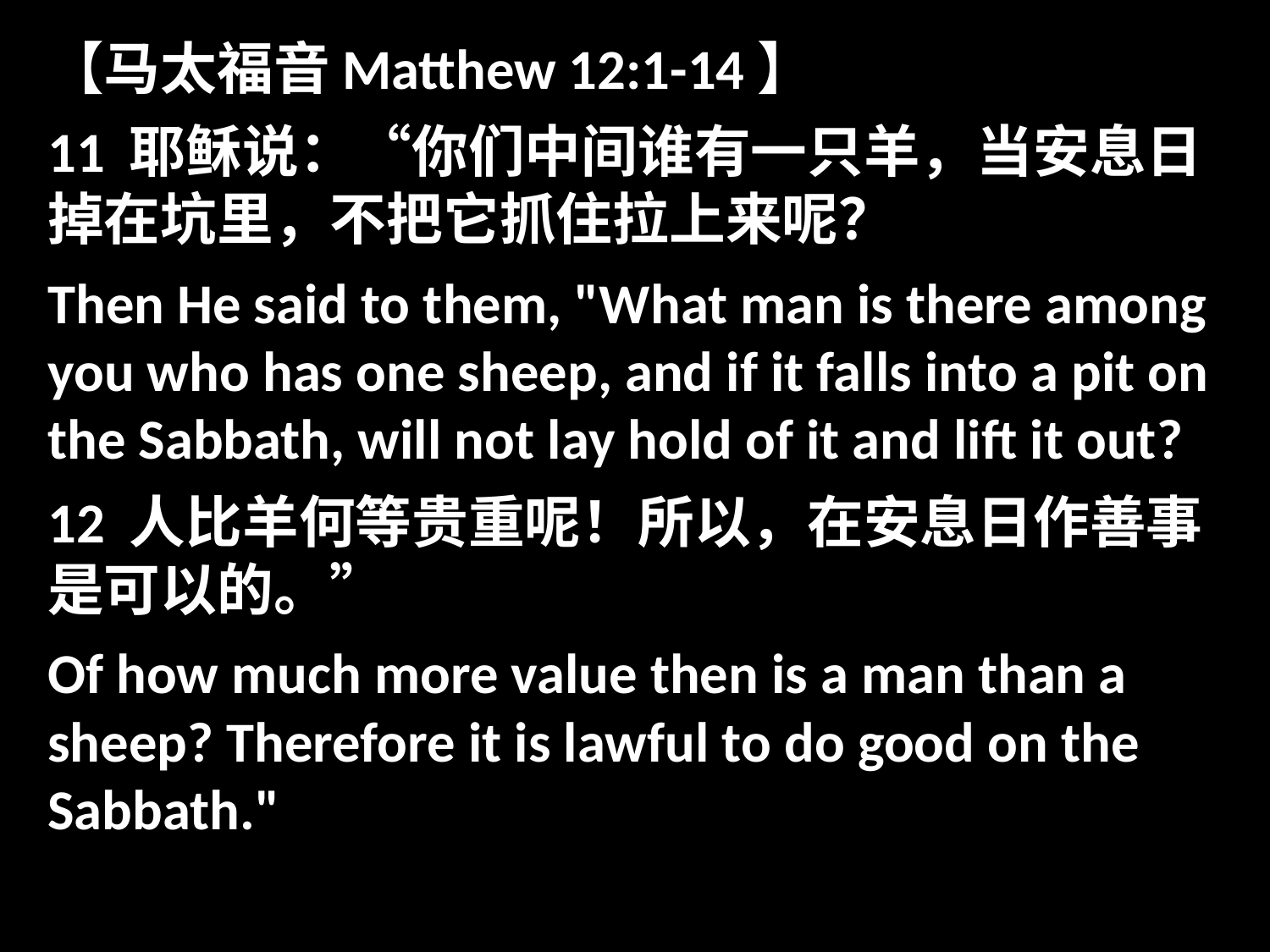

【马太福音Matthew 12:1-14】
11 耶稣说：“你们中间谁有一只羊，当安息日掉在坑里，不把它抓住拉上来呢？
Then He said to them, "What man is there among you who has one sheep, and if it falls into a pit on the Sabbath, will not lay hold of it and lift it out?
12 人比羊何等贵重呢！所以，在安息日作善事是可以的。”
Of how much more value then is a man than a sheep? Therefore it is lawful to do good on the Sabbath."